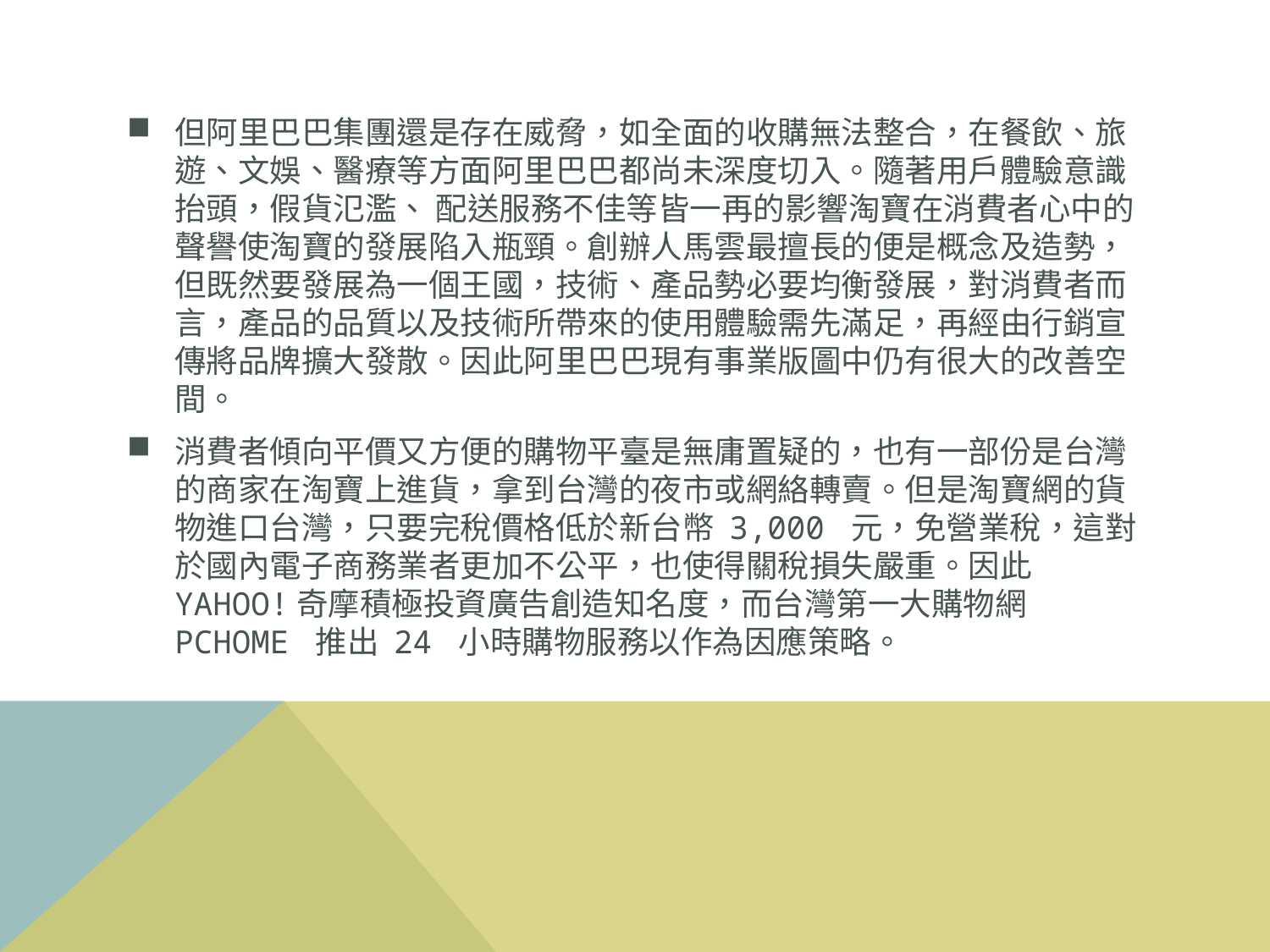

但阿里巴巴集團還是存在威脅，如全面的收購無法整合，在餐飲、旅遊、文娛、醫療等方面阿里巴巴都尚未深度切入。隨著用戶體驗意識抬頭，假貨氾濫、 配送服務不佳等皆一再的影響淘寶在消費者心中的聲譽使淘寶的發展陷入瓶頸。創辦人馬雲最擅長的便是概念及造勢，但既然要發展為一個王國，技術、產品勢必要均衡發展，對消費者而言，產品的品質以及技術所帶來的使用體驗需先滿足，再經由行銷宣傳將品牌擴大發散。因此阿里巴巴現有事業版圖中仍有很大的改善空間。
消費者傾向平價又方便的購物平臺是無庸置疑的，也有一部份是台灣的商家在淘寶上進貨，拿到台灣的夜市或網絡轉賣。但是淘寶網的貨物進口台灣，只要完稅價格低於新台幣 3,000 元，免營業稅，這對於國內電子商務業者更加不公平，也使得關稅損失嚴重。因此 YAHOO!奇摩積極投資廣告創造知名度，而台灣第一大購物網 PChome 推出 24 小時購物服務以作為因應策略。